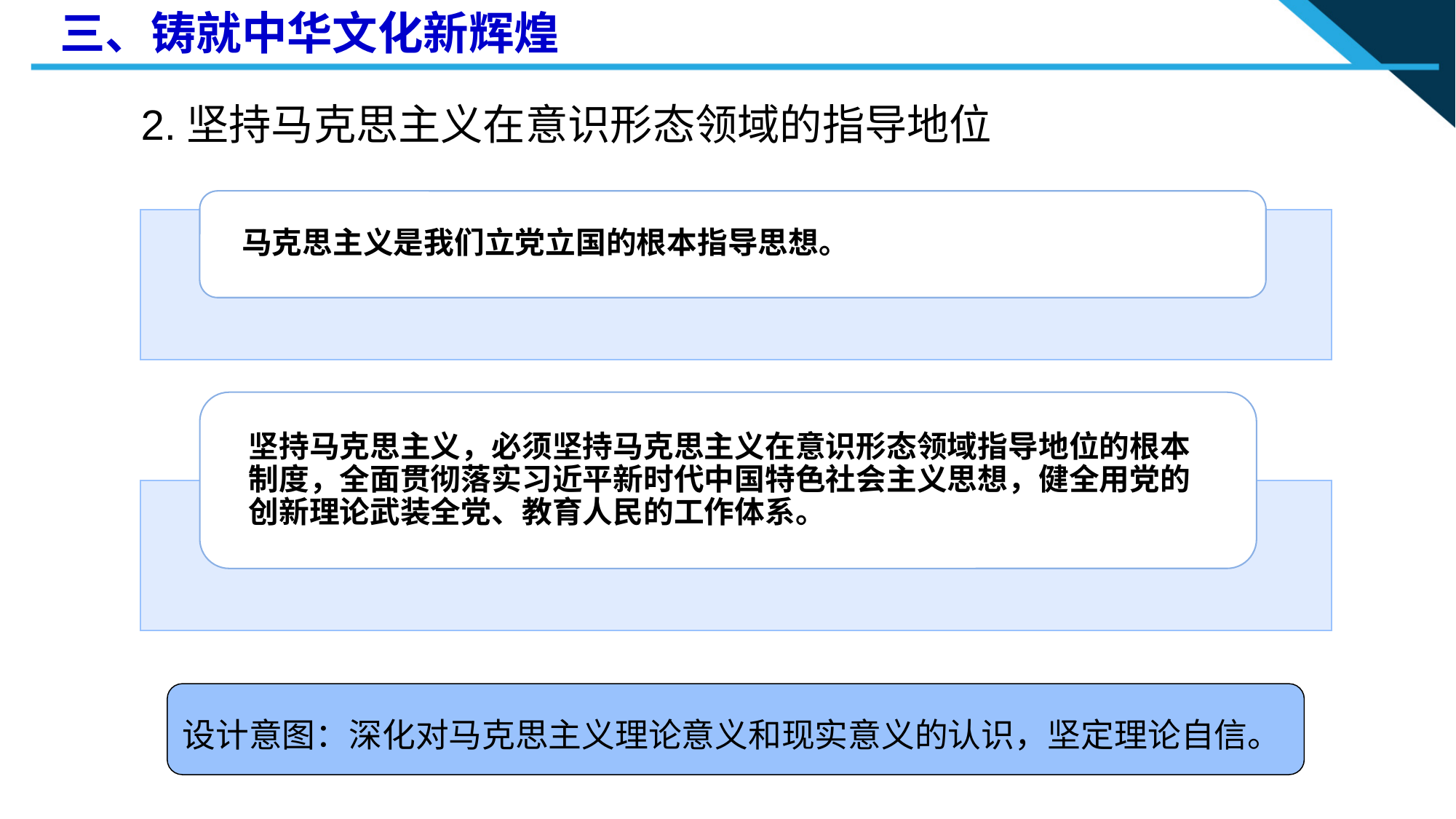

三、铸就中华文化新辉煌
2.坚持马克思主义在意识形态领域的指导地位
马克思主义是我们立党立国的根本指导思想。
坚持马克思主义，必须坚持马克思主义在意识形态领域指导地位的根本制度，全面贯彻落实习近平新时代中国特色社会主义思想，健全用党的创新理论武装全党、教育人民的工作体系。
设计意图：深化对马克思主义理论意义和现实意义的认识，坚定理论自信。